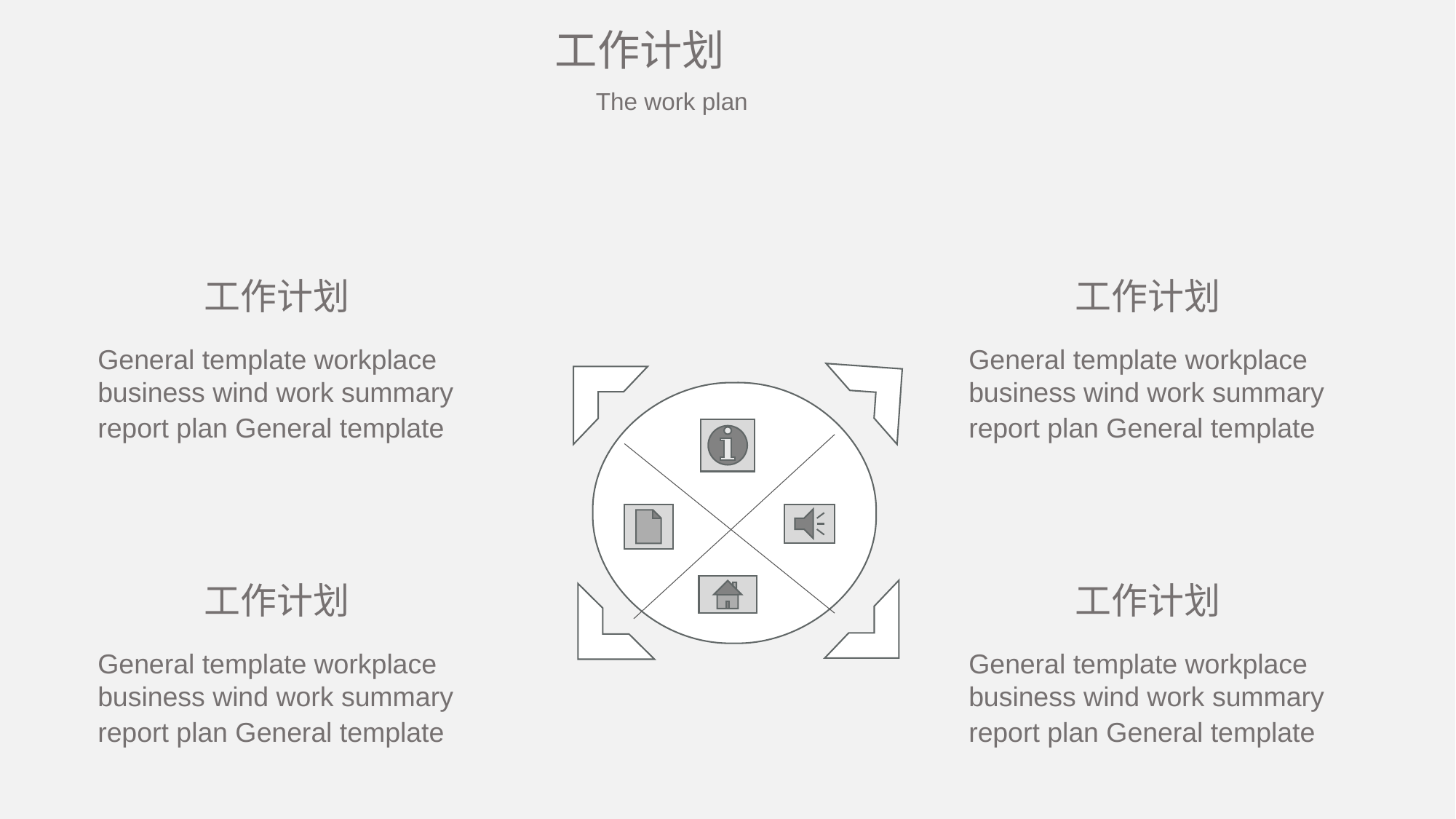

工作计划
The work plan
工作计划
General template workplace business wind work summary report plan General template
工作计划
General template workplace business wind work summary report plan General template
工作计划
General template workplace business wind work summary report plan General template
工作计划
General template workplace business wind work summary report plan General template